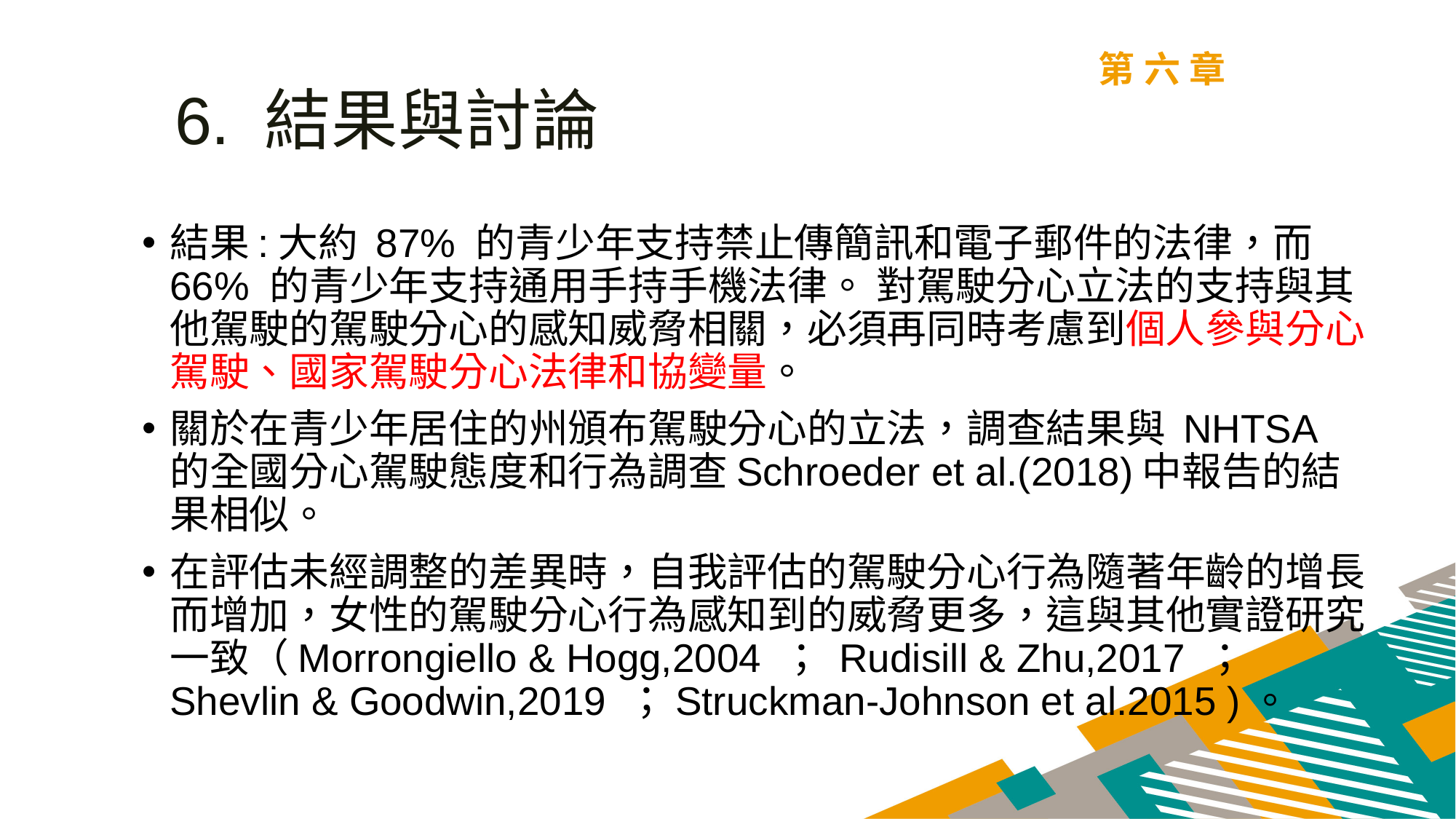

第六章
6. 結果與討論
結果:大約 87% 的青少年支持禁止傳簡訊和電子郵件的法律，而 66% 的青少年支持通用手持手機法律。 對駕駛分心立法的支持與其他駕駛的駕駛分心的感知威脅相關，必須再同時考慮到個人參與分心駕駛、國家駕駛分心法律和協變量。
關於在青少年居住的州頒布駕駛分心的立法，調查結果與 NHTSA 的全國分心駕駛態度和行為調查Schroeder et al.(2018)中報告的結果相似。
在評估未經調整的差異時，自我評估的駕駛分心行為隨著年齡的增長而增加，女性的駕駛分心行為感知到的威脅更多，這與其他實證研究一致（Morrongiello & Hogg,2004 ； Rudisill & Zhu,2017 ；Shevlin & Goodwin,2019 ；Struckman-Johnson et al.2015 )。